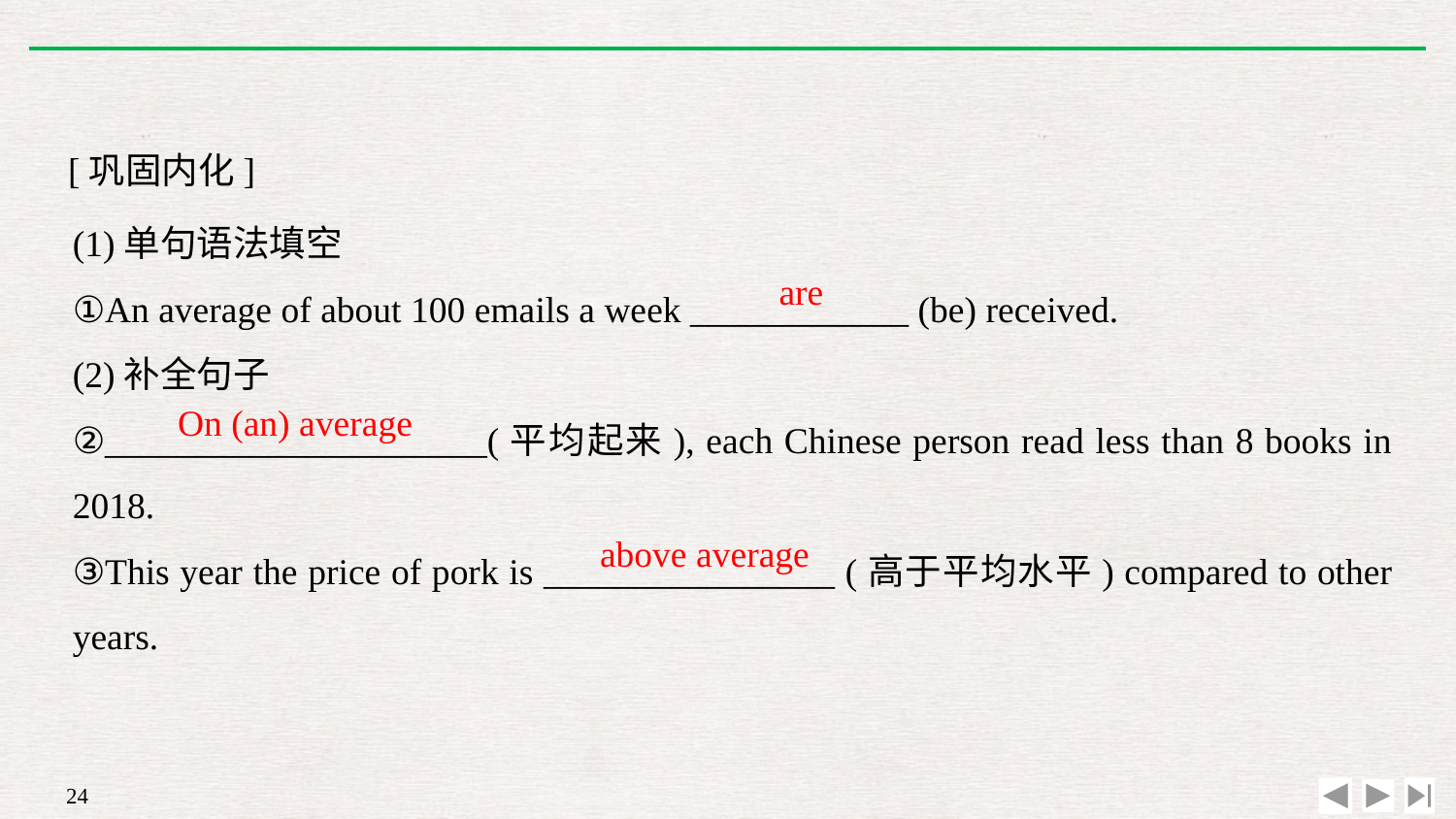

[巩固内化]
(1)单句语法填空
①An average of about 100 emails a week ____________ (be) received.
(2)补全句子
②_____________________(平均起来), each Chinese person read less than 8 books in 2018.
③This year the price of pork is ________________ (高于平均水平) compared to other years.
are
On (an) average
above average